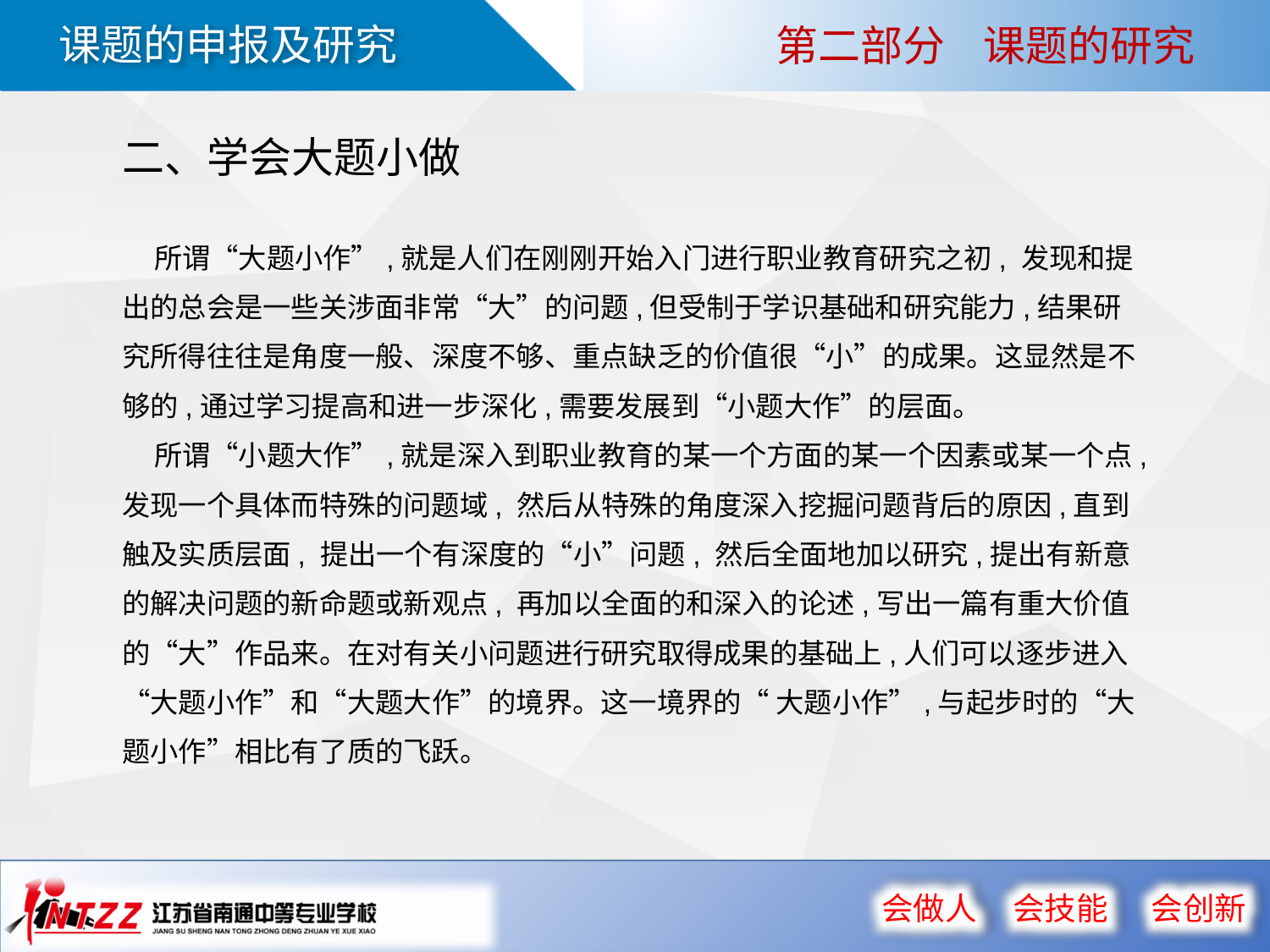

第二部分    课题的研究
二、学会大题小做
    所谓“大题小作”,就是人们在刚刚开始入门进行职业教育研究之初, 发现和提出的总会是一些关涉面非常“大”的问题,但受制于学识基础和研究能力,结果研究所得往往是角度一般、深度不够、重点缺乏的价值很“小”的成果。这显然是不够的,通过学习提高和进一步深化,需要发展到“小题大作”的层面。
    所谓“小题大作”,就是深入到职业教育的某一个方面的某一个因素或某一个点,发现一个具体而特殊的问题域, 然后从特殊的角度深入挖掘问题背后的原因,直到触及实质层面, 提出一个有深度的“小”问题, 然后全面地加以研究,提出有新意的解决问题的新命题或新观点, 再加以全面的和深入的论述,写出一篇有重大价值的“大”作品来。在对有关小问题进行研究取得成果的基础上,人们可以逐步进入“大题小作”和“大题大作”的境界。这一境界的“ 大题小作”,与起步时的“大题小作”相比有了质的飞跃。